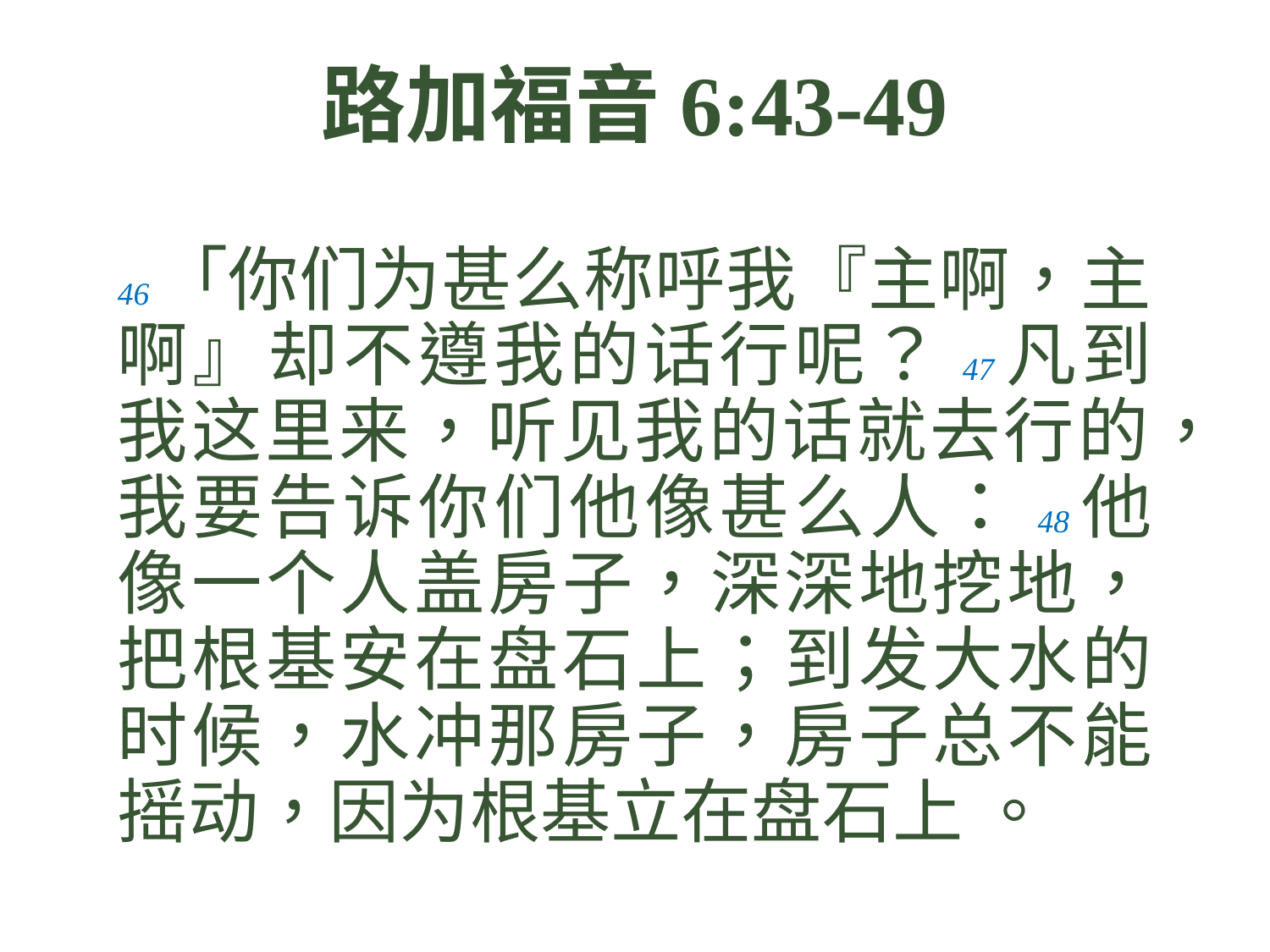

路加福音6:43-49

46「你们为甚么称呼我『主啊，主啊』却不遵我的话行呢？47凡到我这里来，听见我的话就去行的，我要告诉你们他像甚么人：48他像一个人盖房子，深深地挖地，把根基安在盘石上；到发大水的时候，水冲那房子，房子总不能摇动，因为根基立在盘石上 。